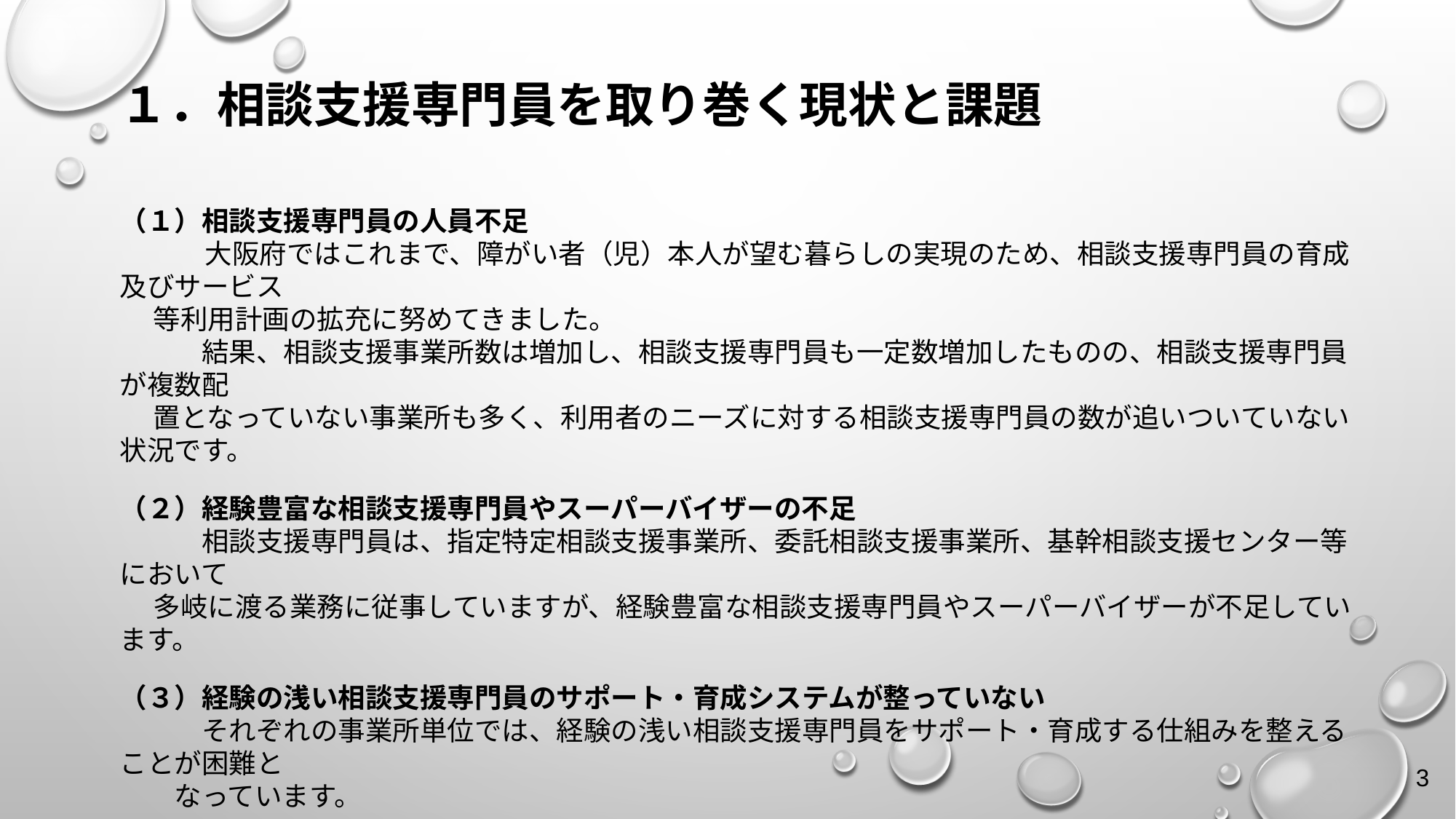

# １．相談支援専門員を取り巻く現状と課題
（１）相談支援専門員の人員不足
　　　　大阪府ではこれまで、障がい者（児）本人が望む暮らしの実現のため、相談支援専門員の育成及びサービス
　 等利用計画の拡充に努めてきました。
　　　結果、相談支援事業所数は増加し、相談支援専門員も一定数増加したものの、相談支援専門員が複数配
　 置となっていない事業所も多く、利用者のニーズに対する相談支援専門員の数が追いついていない状況です。

（２）経験豊富な相談支援専門員やスーパーバイザーの不足
　　　相談支援専門員は、指定特定相談支援事業所、委託相談支援事業所、基幹相談支援センター等において
　 多岐に渡る業務に従事していますが、経験豊富な相談支援専門員やスーパーバイザーが不足しています。

（３）経験の浅い相談支援専門員のサポート・育成システムが整っていない
　　　それぞれの事業所単位では、経験の浅い相談支援専門員をサポート・育成する仕組みを整えることが困難と
　　なっています。

　　　今後も地域において、継続的かつ適切に相談支援を行うためには、相談支援専門員の人材確保と資質向上、
 　地域における相談支援専門員の相互連携及び相談支援体制の更なる充実・強化が求められています。

3